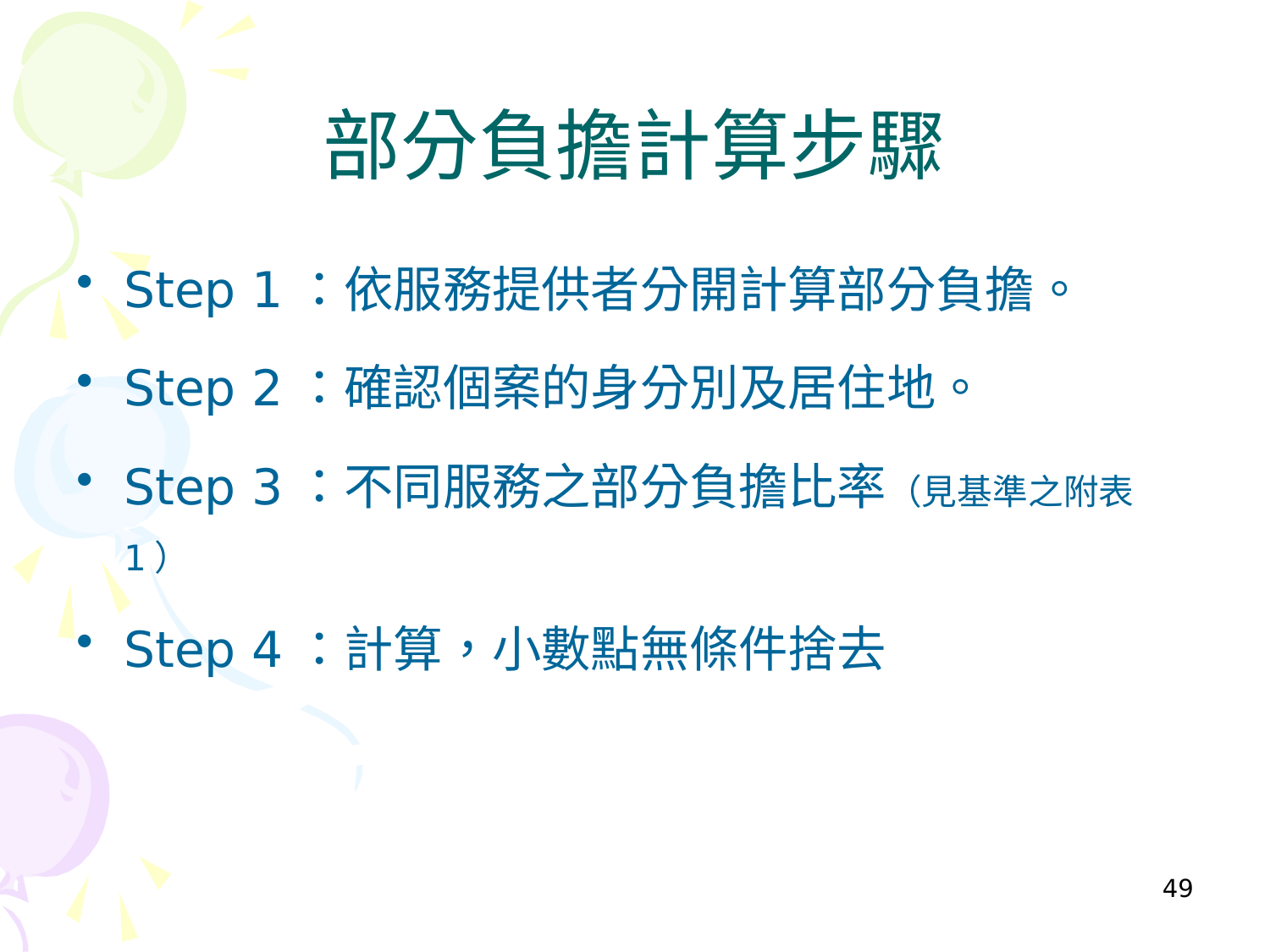

# 部分負擔計算步驟
Step 1：依服務提供者分開計算部分負擔。
Step 2：確認個案的身分別及居住地。
Step 3：不同服務之部分負擔比率（見基準之附表1）
Step 4：計算，小數點無條件捨去
49